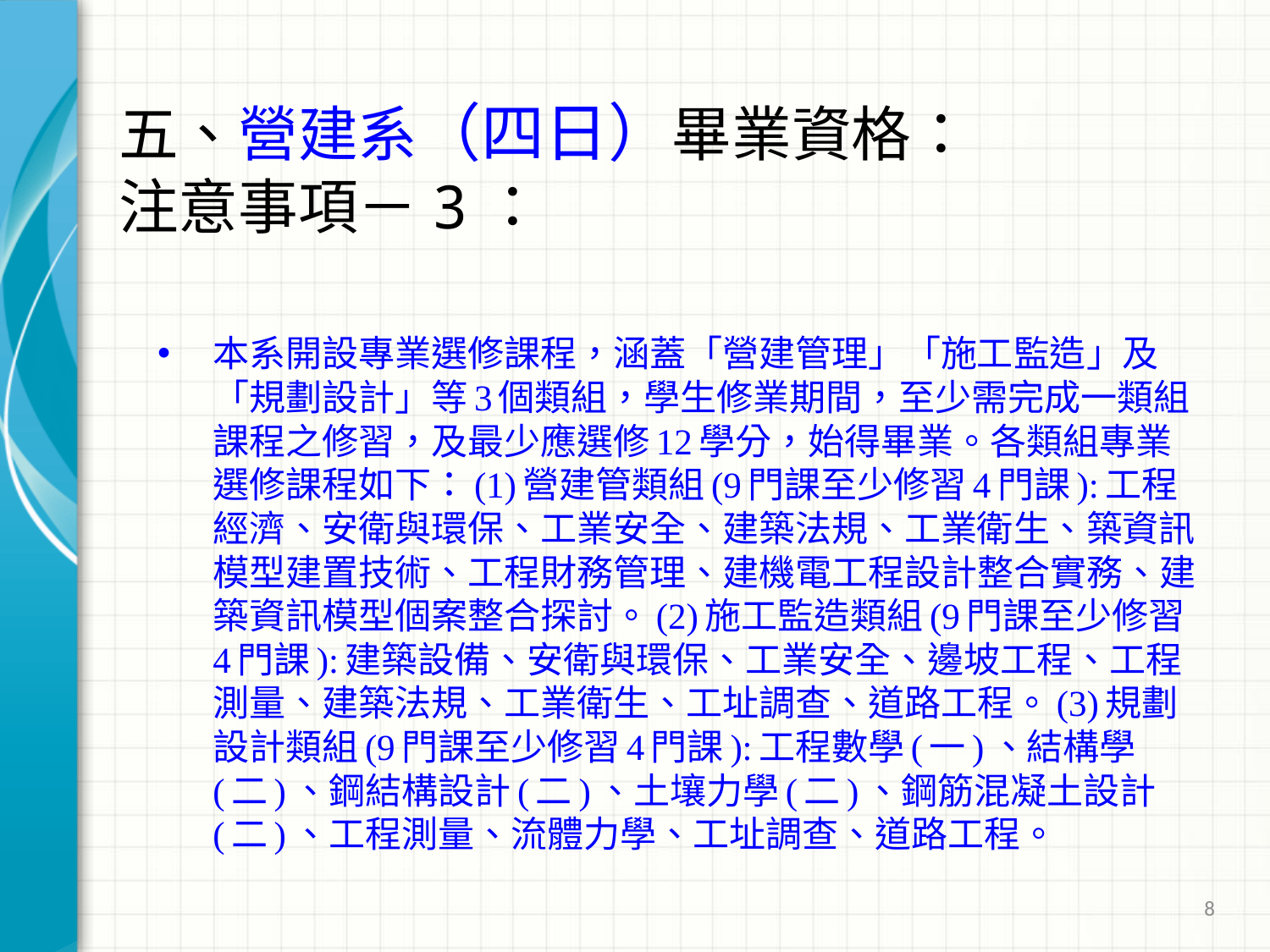

# 五、營建系（四日）畢業資格： 注意事項－3：

本系開設專業選修課程，涵蓋「營建管理」「施工監造」及「規劃設計」等3個類組，學生修業期間，至少需完成一類組課程之修習，及最少應選修12學分，始得畢業。各類組專業選修課程如下：(1)營建管類組(9門課至少修習4門課):工程經濟、安衛與環保、工業安全、建築法規、工業衛生、築資訊模型建置技術、工程財務管理、建機電工程設計整合實務、建築資訊模型個案整合探討。(2)施工監造類組(9門課至少修習4門課):建築設備、安衛與環保、工業安全、邊坡工程、工程測量、建築法規、工業衛生、工址調查、道路工程。(3)規劃設計類組(9門課至少修習4門課):工程數學(一)、結構學(二)、鋼結構設計(二)、土壤力學(二)、鋼筋混凝土設計(二)、工程測量、流體力學、工址調查、道路工程。
8